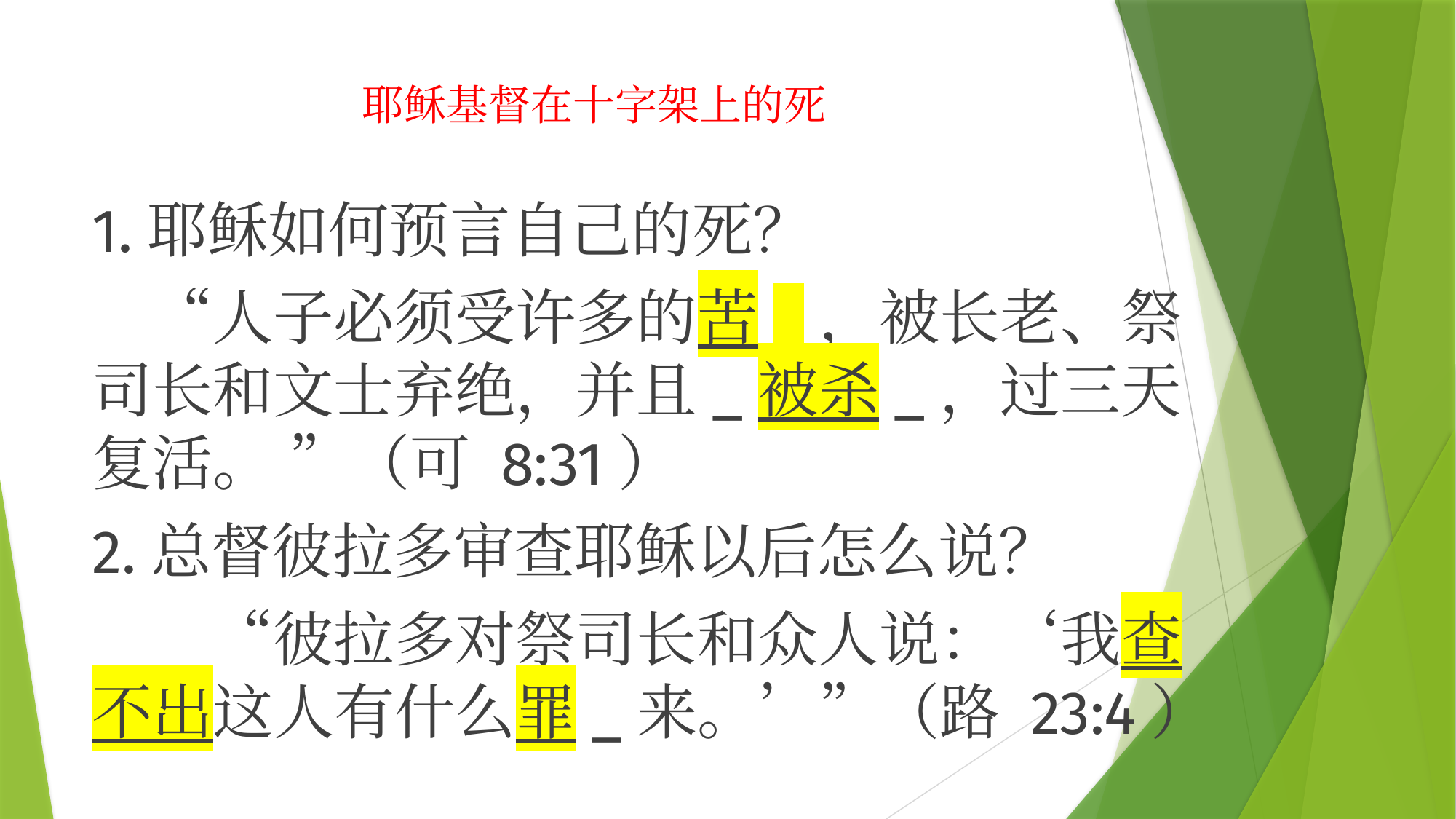

# 耶稣基督在十字架上的死
1.耶稣如何预言自己的死？
　“人子必须受许多的苦_，被长老、祭司长和文士弃绝，并且_被杀_，过三天复活。 ”（可 8:31）
2.总督彼拉多审查耶稣以后怎么说？
　　“彼拉多对祭司长和众人说：‘我查不出这人有什么罪_来。’”（路 23:4）